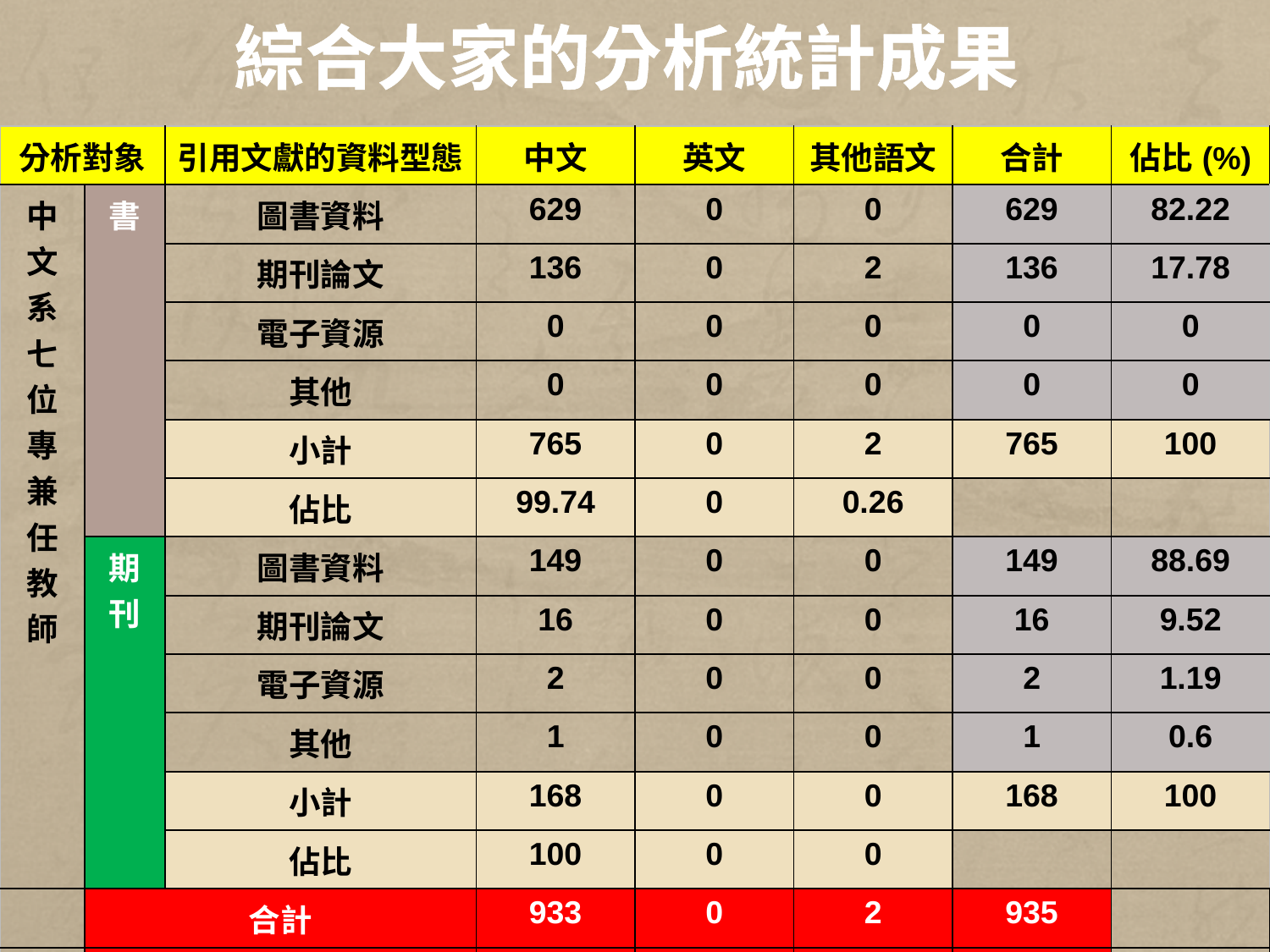

# 綜合大家的分析統計成果
| 分析對象 |  | 引用文獻的資料型態 | 中文 | 英文 | 其他語文 | 合計 | 佔比(%) |
| --- | --- | --- | --- | --- | --- | --- | --- |
| 中 文 系 七 位 專 兼 任 教 師 | 書 | 圖書資料 | 629 | 0 | 0 | 629 | 82.22 |
|  |  | 期刊論文 | 136 | 0 | 2 | 136 | 17.78 |
|  |  | 電子資源 | 0 | 0 | 0 | 0 | 0 |
|  |  | 其他 | 0 | 0 | 0 | 0 | 0 |
|  |  | 小計 | 765 | 0 | 2 | 765 | 100 |
|  |  | 佔比 | 99.74 | 0 | 0.26 |  |  |
|  | 期 刊 | 圖書資料 | 149 | 0 | 0 | 149 | 88.69 |
|  |  | 期刊論文 | 16 | 0 | 0 | 16 | 9.52 |
|  |  | 電子資源 | 2 | 0 | 0 | 2 | 1.19 |
|  |  | 其他 | 1 | 0 | 0 | 1 | 0.6 |
|  |  | 小計 | 168 | 0 | 0 | 168 | 100 |
|  |  | 佔比 | 100 | 0 | 0 |  |  |
|  | 合計 |  | 933 | 0 | 2 | 935 |  |
|  | 佔比(%) |  | 99.79 | 0 | 0.21 | 100 |  |